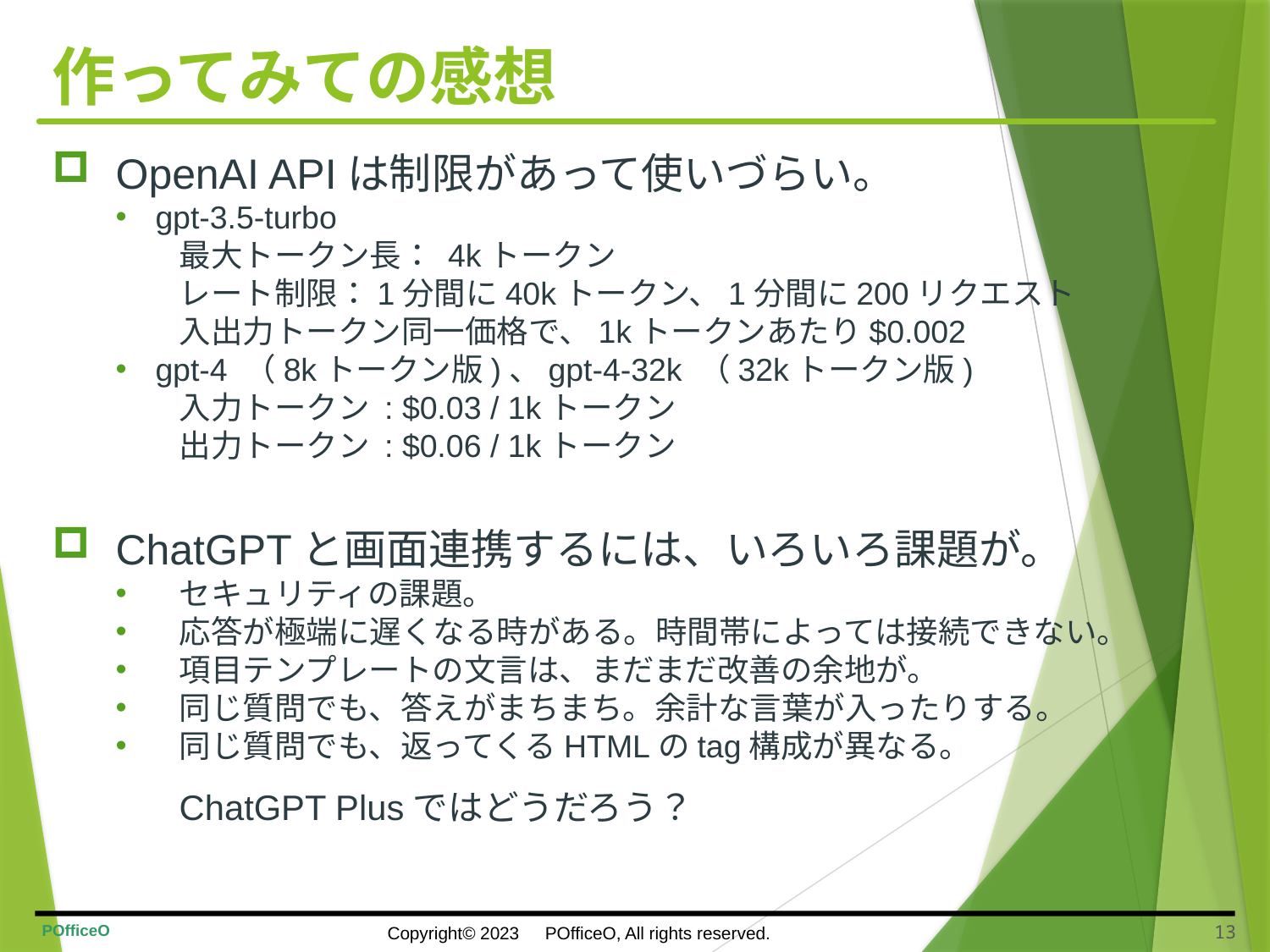

# 作ってみての感想
OpenAI APIは制限があって使いづらい。
gpt-3.5-turbo
最大トークン長： 4kトークン
レート制限：1分間に40kトークン、1分間に200リクエスト
入出力トークン同一価格で、1kトークンあたり$0.002
gpt-4 （8kトークン版)、gpt-4-32k （32kトークン版)
入力トークン : $0.03 / 1kトークン
出力トークン : $0.06 / 1kトークン

ChatGPTと画面連携するには、いろいろ課題が。
セキュリティの課題。
応答が極端に遅くなる時がある。時間帯によっては接続できない。
項目テンプレートの文言は、まだまだ改善の余地が。
同じ質問でも、答えがまちまち。余計な言葉が入ったりする。
同じ質問でも、返ってくるHTMLのtag構成が異なる。

ChatGPT Plusではどうだろう？
13